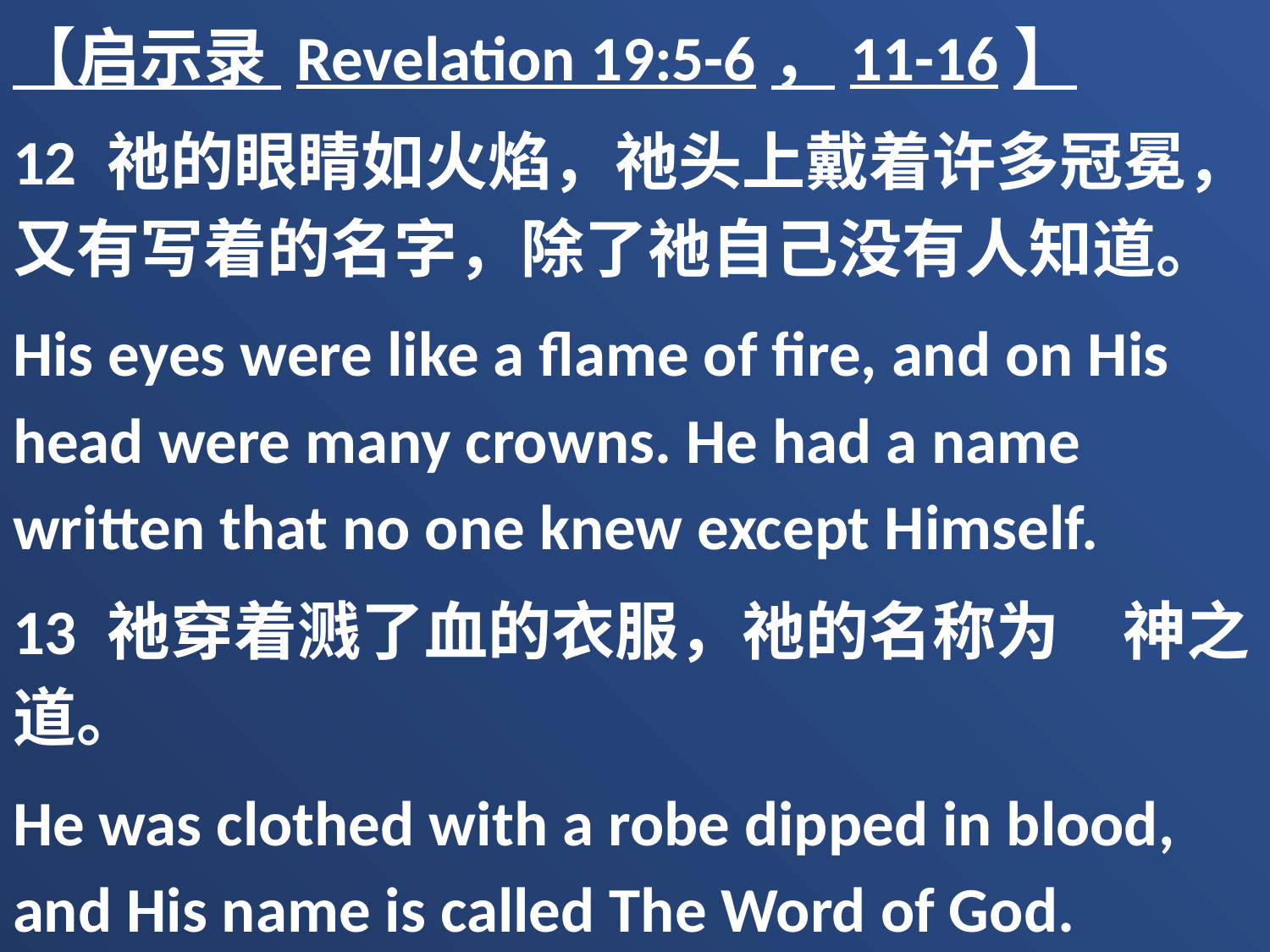

【启示录 Revelation 19:5-6，11-16】
12 祂的眼睛如火焰，祂头上戴着许多冠冕，又有写着的名字，除了祂自己没有人知道。
His eyes were like a flame of fire, and on His head were many crowns. He had a name written that no one knew except Himself.
13 祂穿着溅了血的衣服，祂的名称为　神之道。
He was clothed with a robe dipped in blood, and His name is called The Word of God.